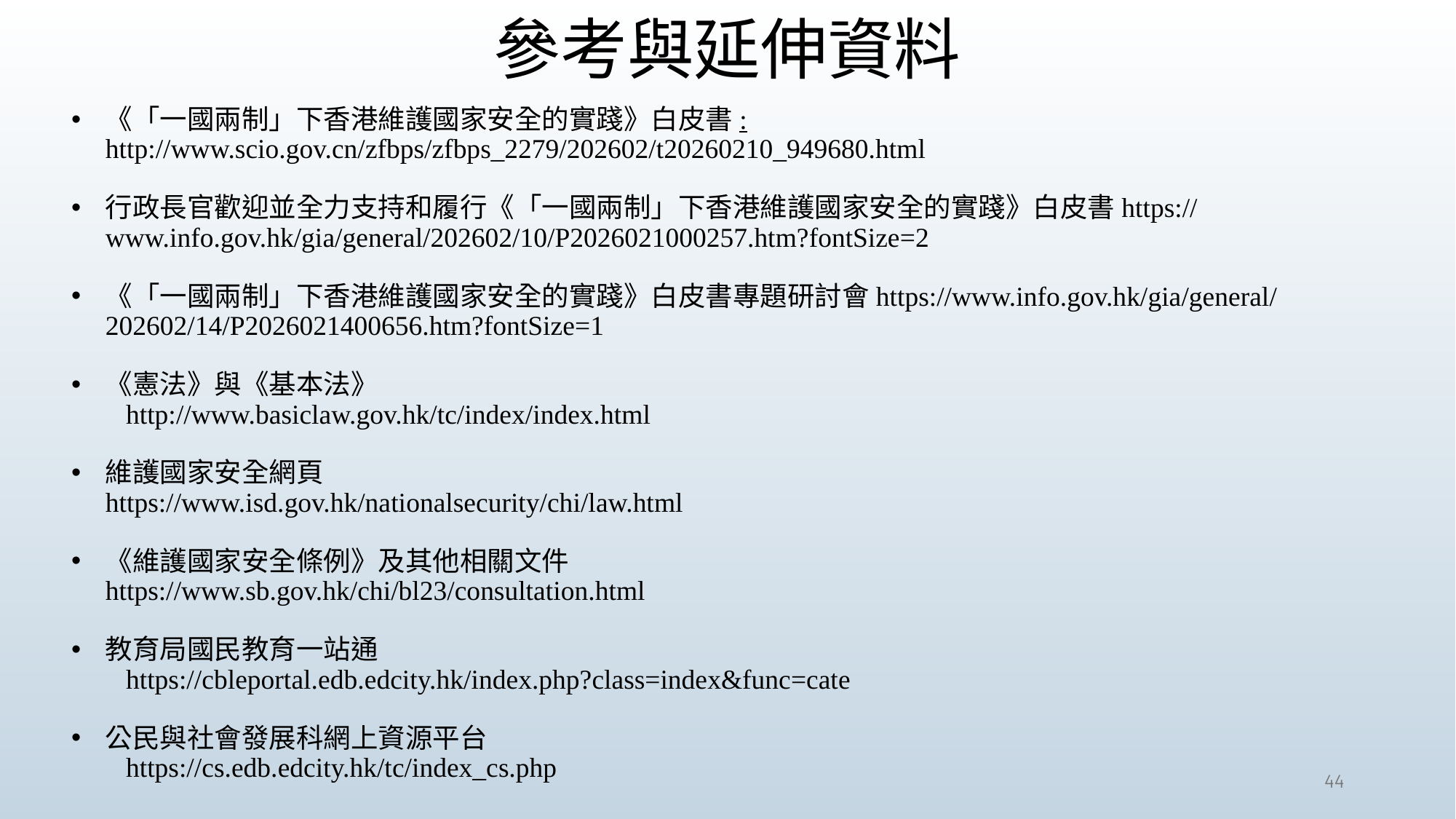

# 參考與延伸資料
《「一國兩制」下香港維護國家安全的實踐》白皮書: http://www.scio.gov.cn/zfbps/zfbps_2279/202602/t20260210_949680.html

行政長官歡迎並全力支持和履行《「一國兩制」下香港維護國家安全的實踐》白皮書https://www.info.gov.hk/gia/general/202602/10/P2026021000257.htm?fontSize=2

《「一國兩制」下香港維護國家安全的實踐》白皮書專題研討會https://www.info.gov.hk/gia/general/202602/14/P2026021400656.htm?fontSize=1

《憲法》與《基本法》
http://www.basiclaw.gov.hk/tc/index/index.html

維護國家安全網頁
https://www.isd.gov.hk/nationalsecurity/chi/law.html

《維護國家安全條例》及其他相關文件
https://www.sb.gov.hk/chi/bl23/consultation.html

教育局國民教育一站通
https://cbleportal.edb.edcity.hk/index.php?class=index&func=cate

公民與社會發展科網上資源平台
https://cs.edb.edcity.hk/tc/index_cs.php
44